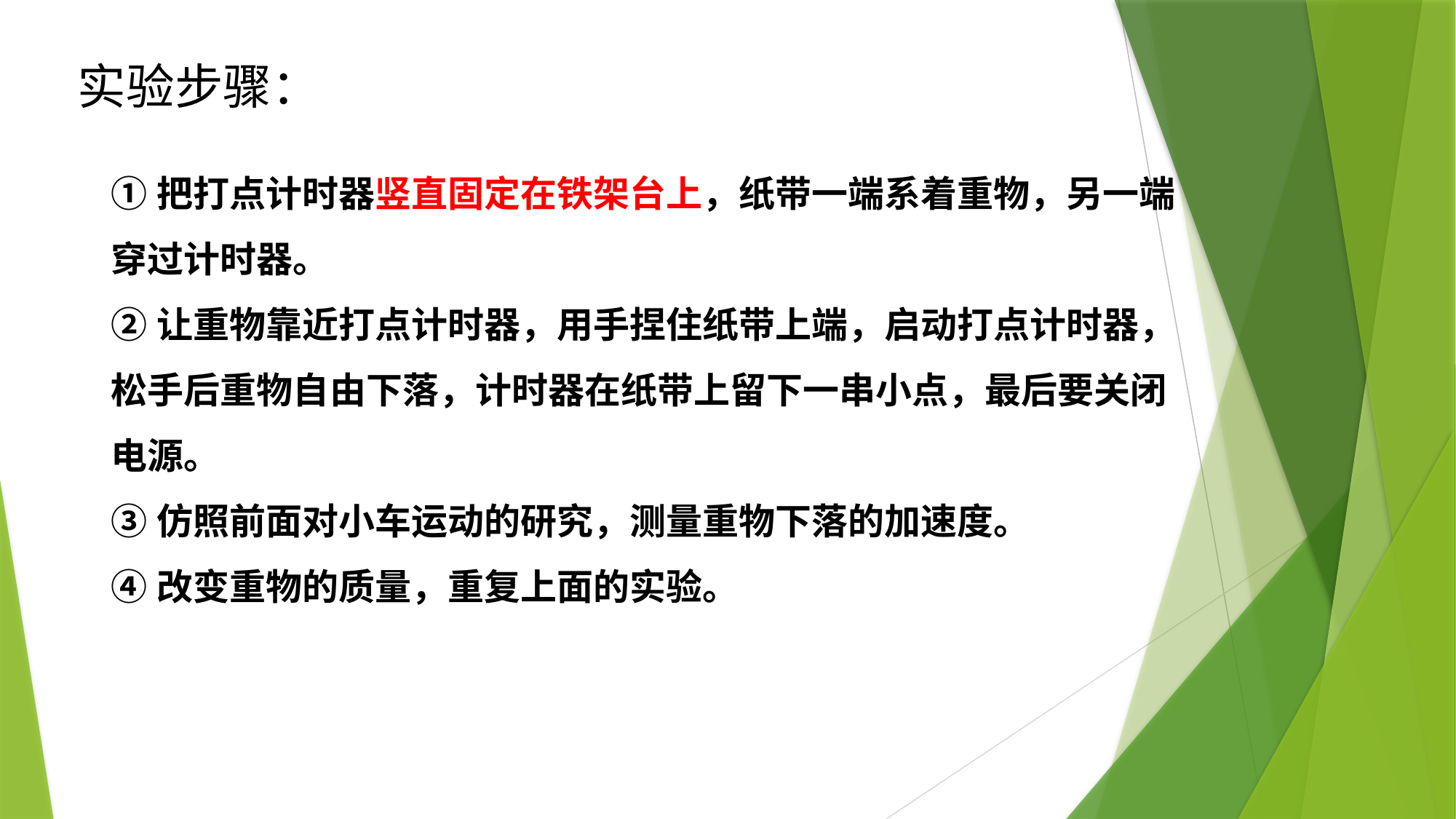

实验步骤：
①把打点计时器竖直固定在铁架台上，纸带一端系着重物，另一端穿过计时器。
②让重物靠近打点计时器，用手捏住纸带上端，启动打点计时器，松手后重物自由下落，计时器在纸带上留下一串小点，最后要关闭电源。
③仿照前面对小车运动的研究，测量重物下落的加速度。
④改变重物的质量，重复上面的实验。